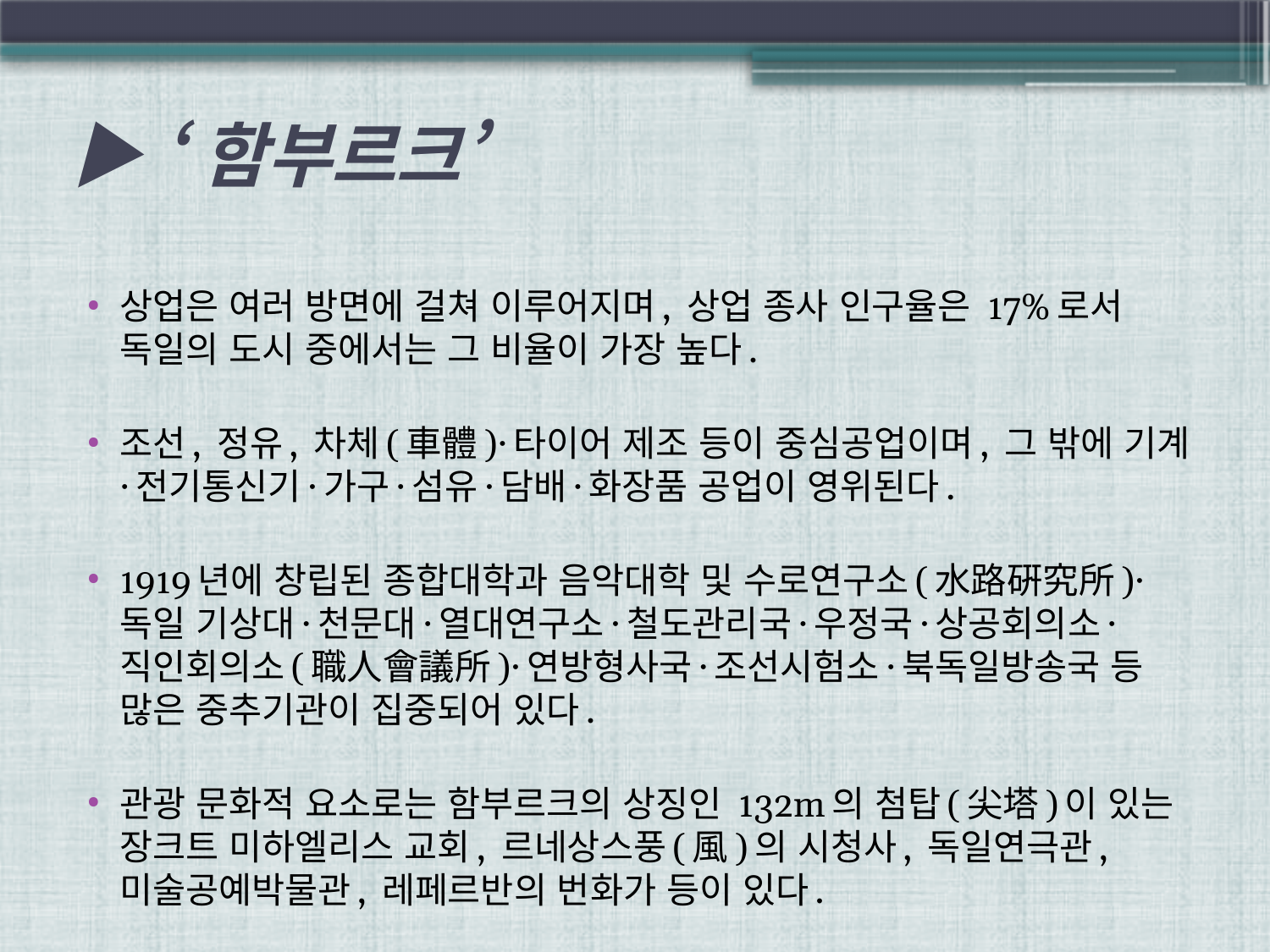

# ▶ ‘함부르크’
상업은 여러 방면에 걸쳐 이루어지며, 상업 종사 인구율은 17%로서 독일의 도시 중에서는 그 비율이 가장 높다.

조선, 정유, 차체(車體)·타이어 제조 등이 중심공업이며, 그 밖에 기계·전기통신기·가구·섬유·담배·화장품 공업이 영위된다.

1919년에 창립된 종합대학과 음악대학 및 수로연구소(水路硏究所)·독일 기상대·천문대·열대연구소·철도관리국·우정국·상공회의소·직인회의소(職人會議所)·연방형사국·조선시험소·북독일방송국 등 많은 중추기관이 집중되어 있다.

관광 문화적 요소로는 함부르크의 상징인 132m의 첨탑(尖塔)이 있는 장크트 미하엘리스 교회, 르네상스풍(風)의 시청사, 독일연극관, 미술공예박물관, 레페르반의 번화가 등이 있다.